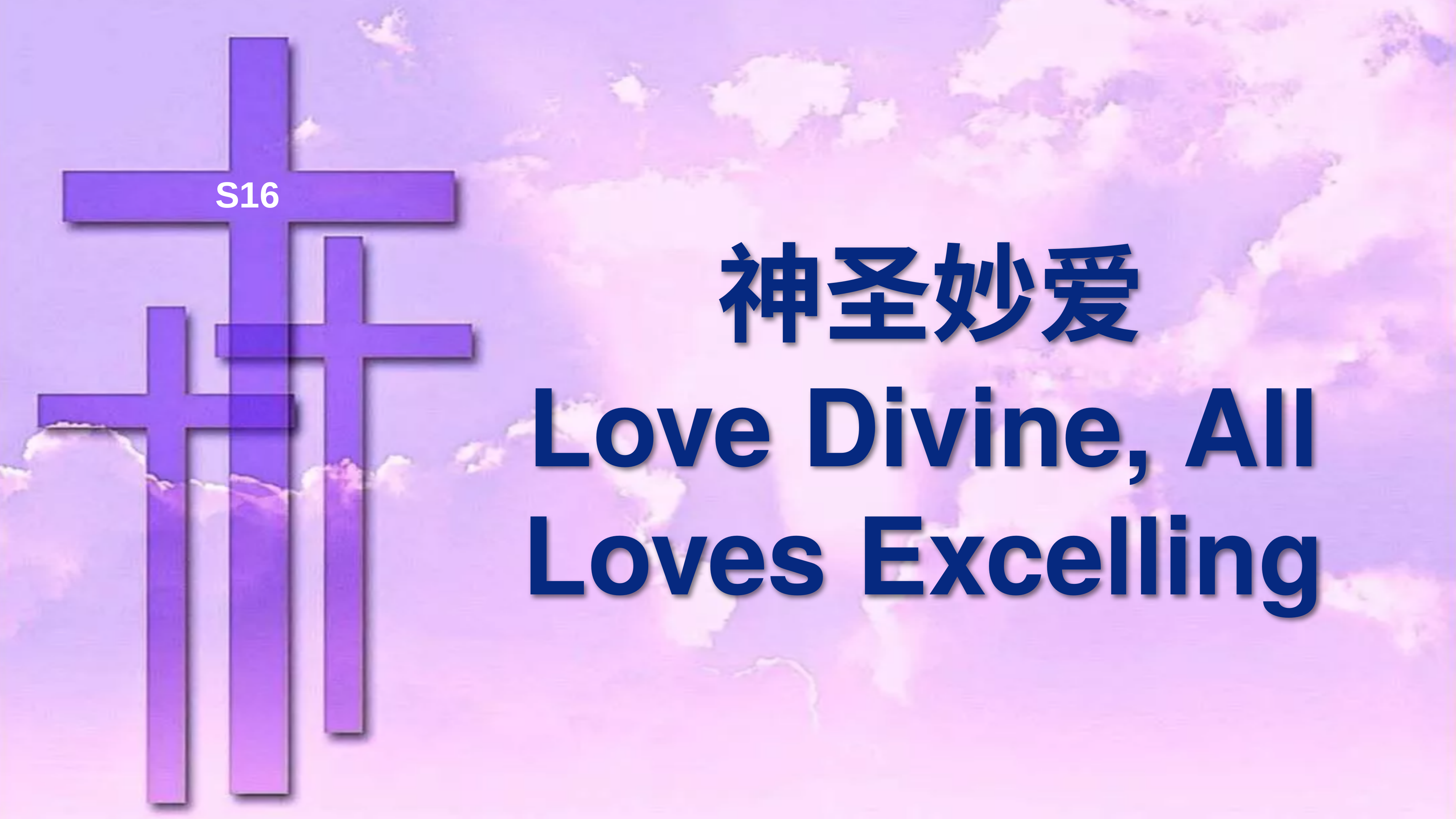

S16
# 神圣妙爱
Love Divine, All Loves Excelling